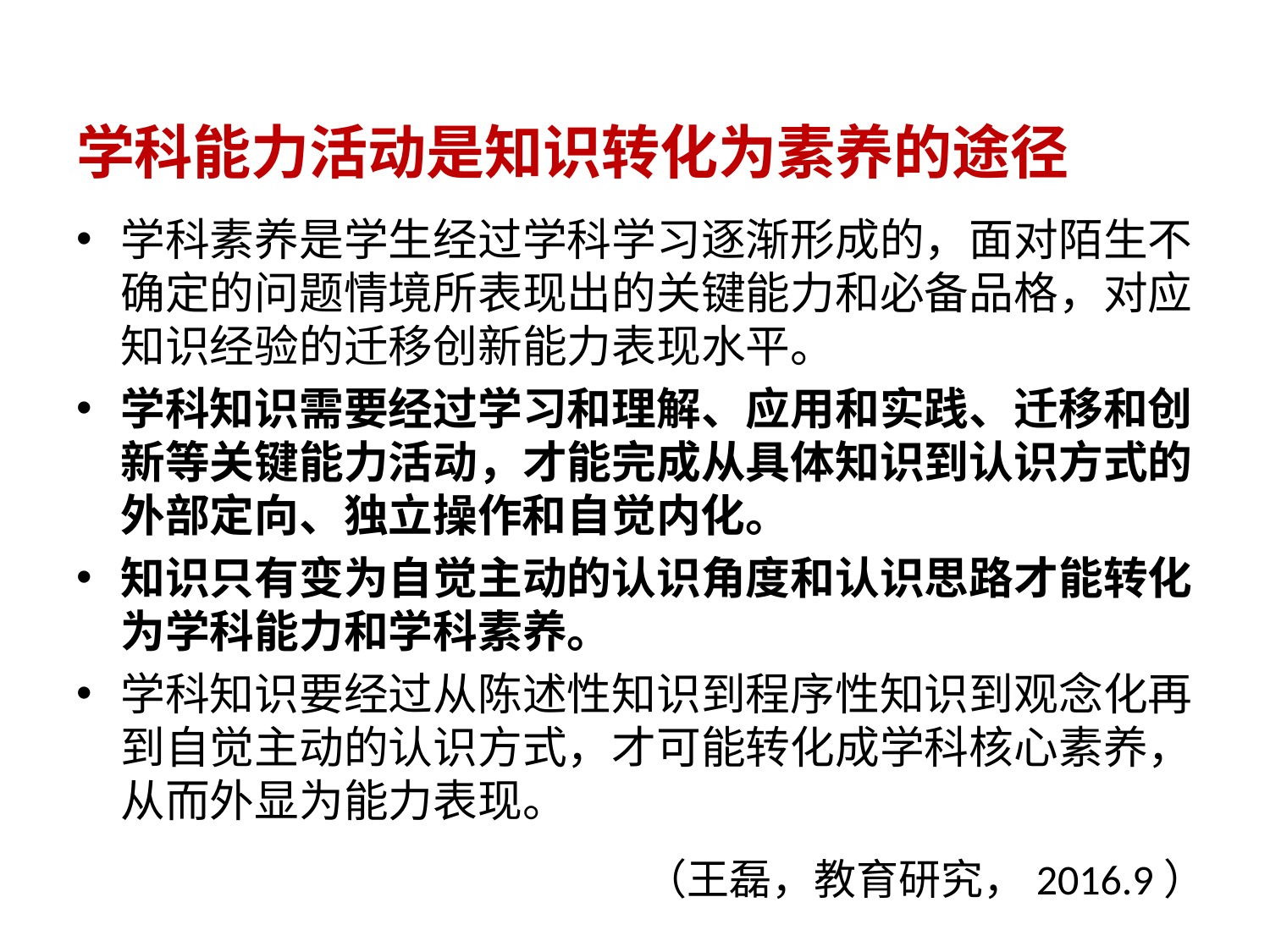

学科能力活动是知识转化为素养的途径
学科素养是学生经过学科学习逐渐形成的，面对陌生不确定的问题情境所表现出的关键能力和必备品格，对应知识经验的迁移创新能力表现水平。
学科知识需要经过学习和理解、应用和实践、迁移和创新等关键能力活动，才能完成从具体知识到认识方式的外部定向、独立操作和自觉内化。
知识只有变为自觉主动的认识角度和认识思路才能转化为学科能力和学科素养。
学科知识要经过从陈述性知识到程序性知识到观念化再到自觉主动的认识方式，才可能转化成学科核心素养，从而外显为能力表现。

（王磊，教育研究，2016.9）